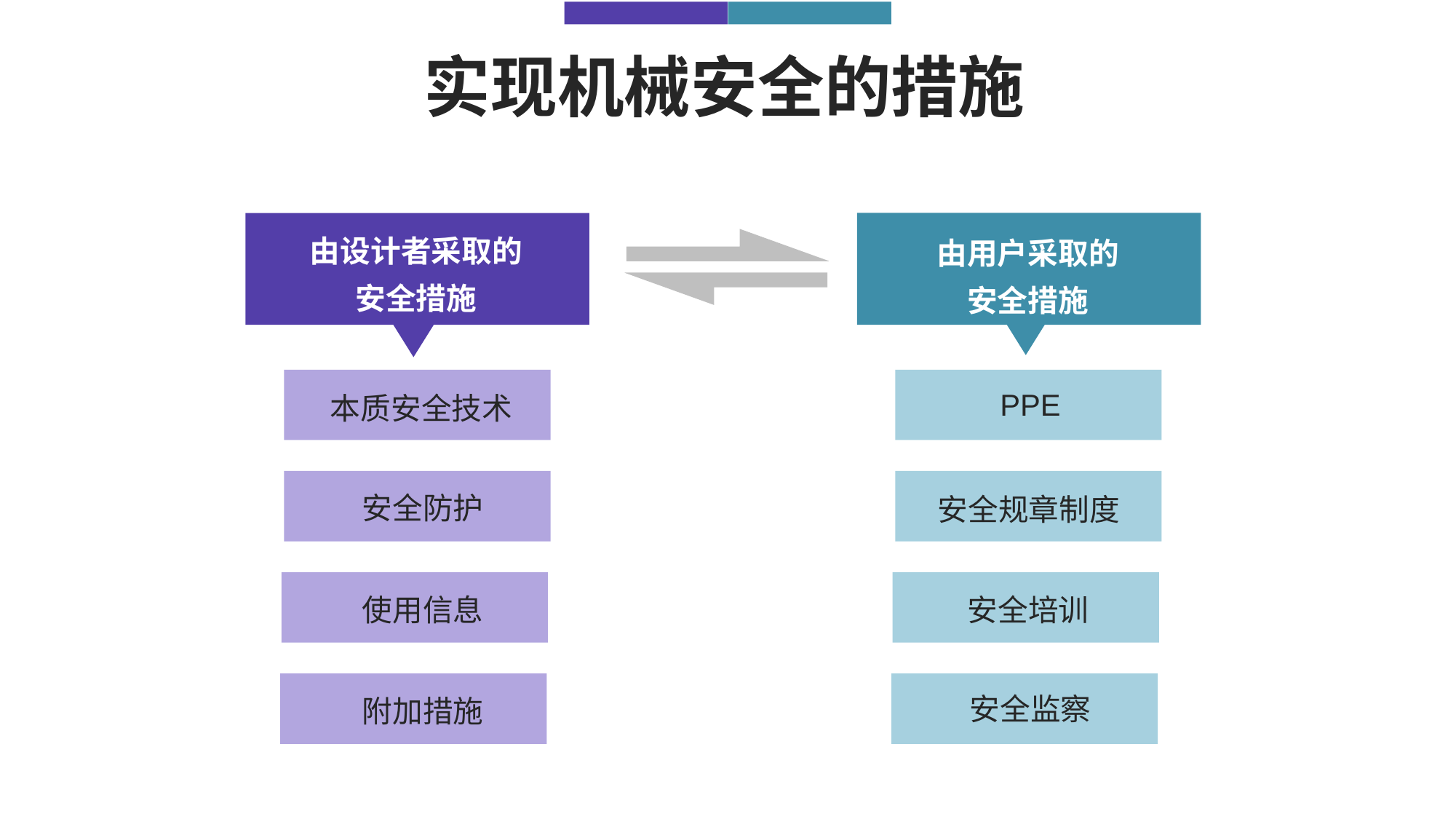

实现机械安全的措施

由设计者采取的
安全措施
由用户采取的
安全措施

PPE
本质安全技术

安全防护
安全规章制度

使用信息
安全培训

安全监察
附加措施